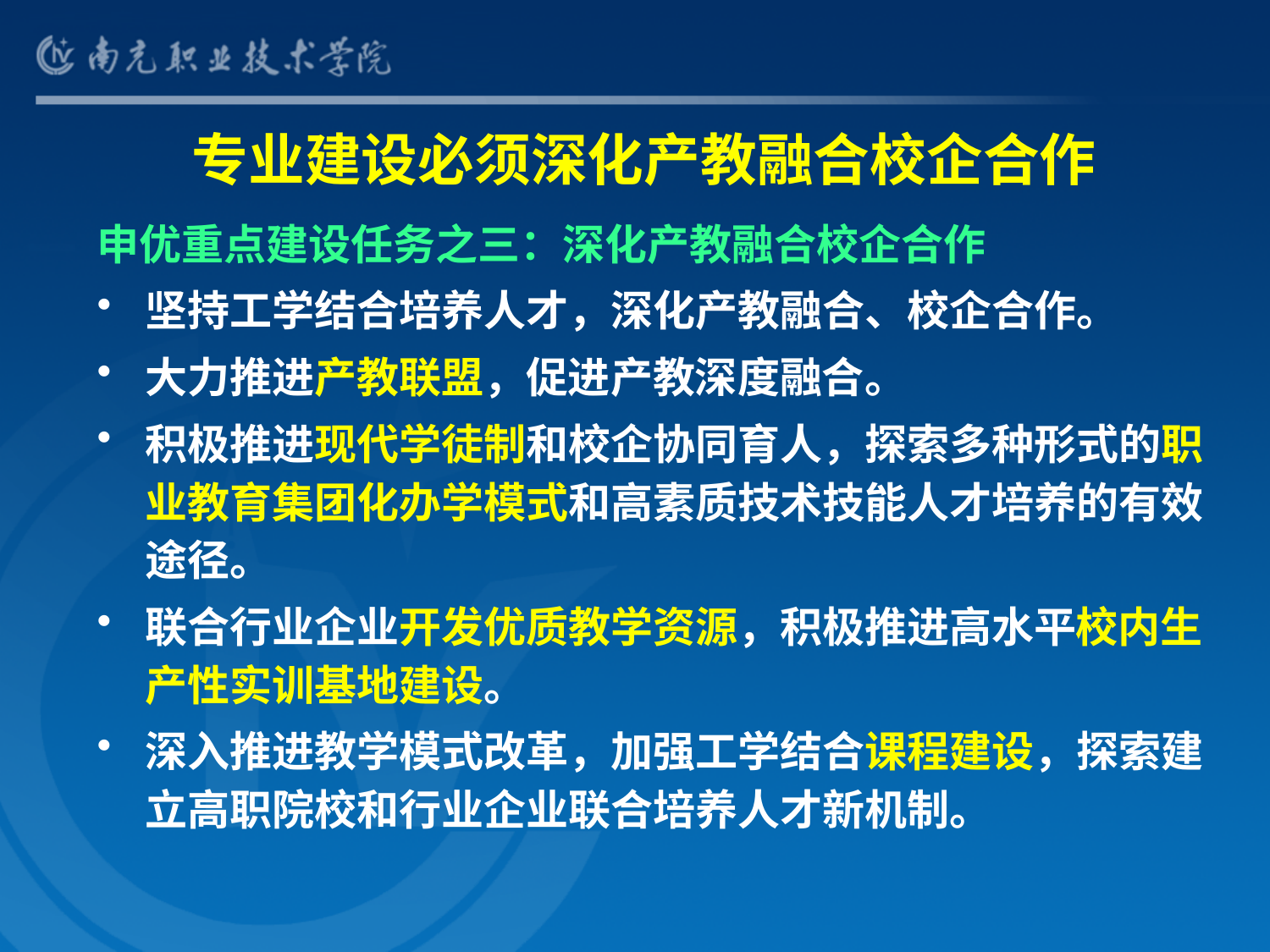

# 专业建设必须深化产教融合校企合作
申优重点建设任务之三：深化产教融合校企合作
坚持工学结合培养人才，深化产教融合、校企合作。
大力推进产教联盟，促进产教深度融合。
积极推进现代学徒制和校企协同育人，探索多种形式的职业教育集团化办学模式和高素质技术技能人才培养的有效途径。
联合行业企业开发优质教学资源，积极推进高水平校内生产性实训基地建设。
深入推进教学模式改革，加强工学结合课程建设，探索建立高职院校和行业企业联合培养人才新机制。